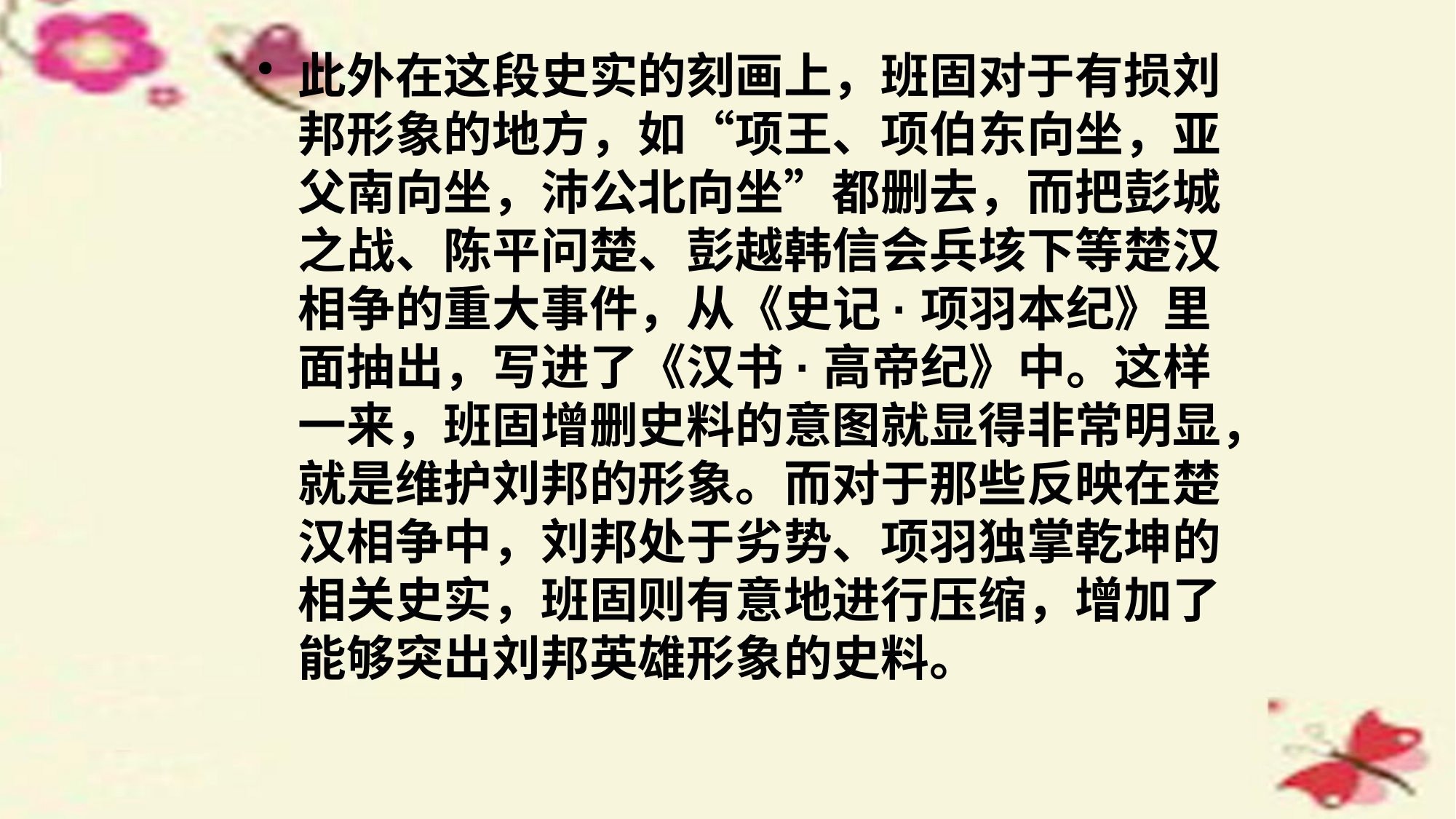

此外在这段史实的刻画上，班固对于有损刘邦形象的地方，如“项王、项伯东向坐，亚父南向坐，沛公北向坐”都删去，而把彭城之战、陈平问楚、彭越韩信会兵垓下等楚汉相争的重大事件，从《史记·项羽本纪》里面抽出，写进了《汉书·高帝纪》中。这样一来，班固增删史料的意图就显得非常明显，就是维护刘邦的形象。而对于那些反映在楚汉相争中，刘邦处于劣势、项羽独掌乾坤的相关史实，班固则有意地进行压缩，增加了能够突出刘邦英雄形象的史料。